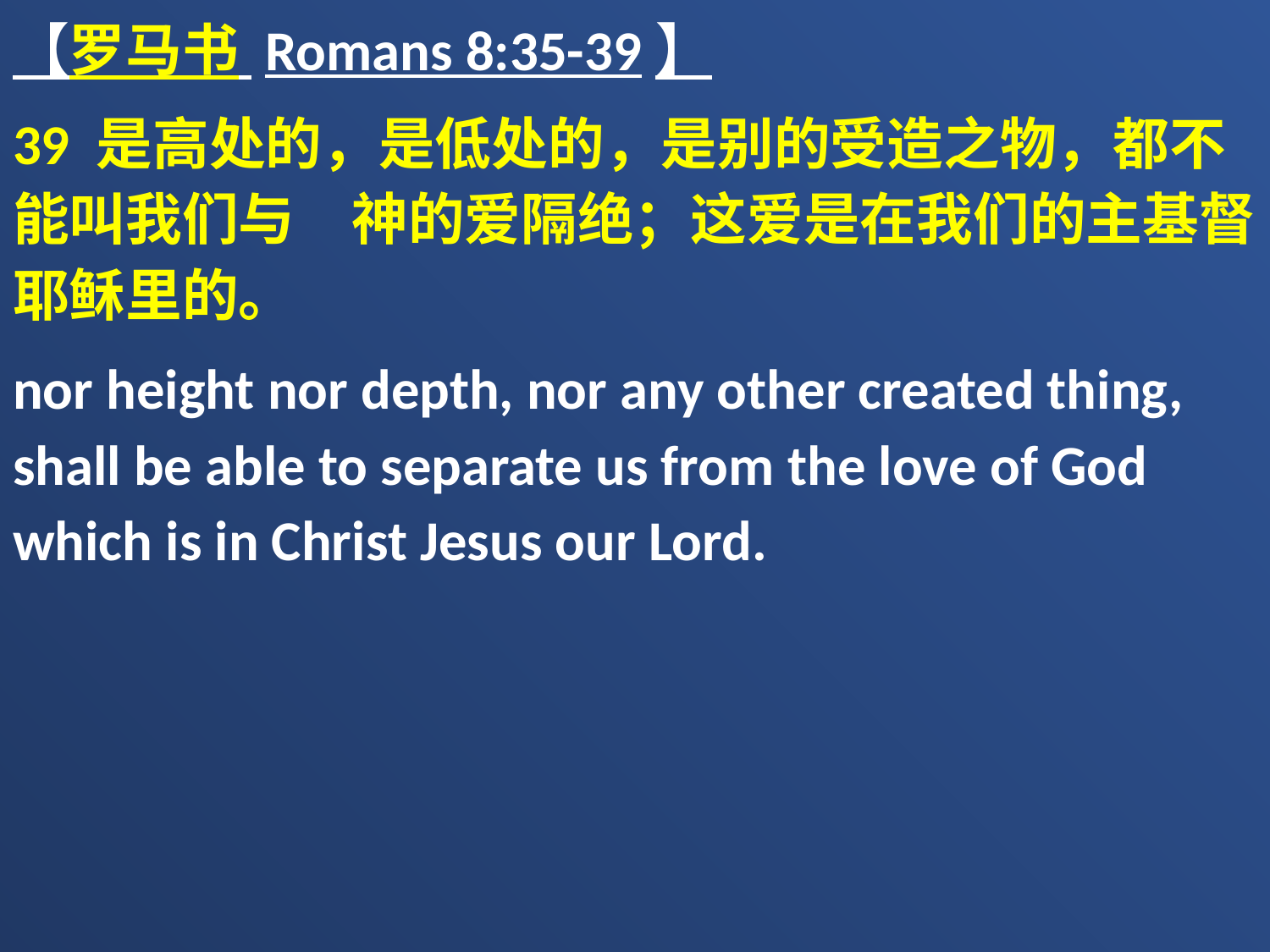

【罗马书 Romans 8:35-39】
39 是高处的，是低处的，是别的受造之物，都不能叫我们与　神的爱隔绝；这爱是在我们的主基督耶稣里的。
nor height nor depth, nor any other created thing, shall be able to separate us from the love of God which is in Christ Jesus our Lord.